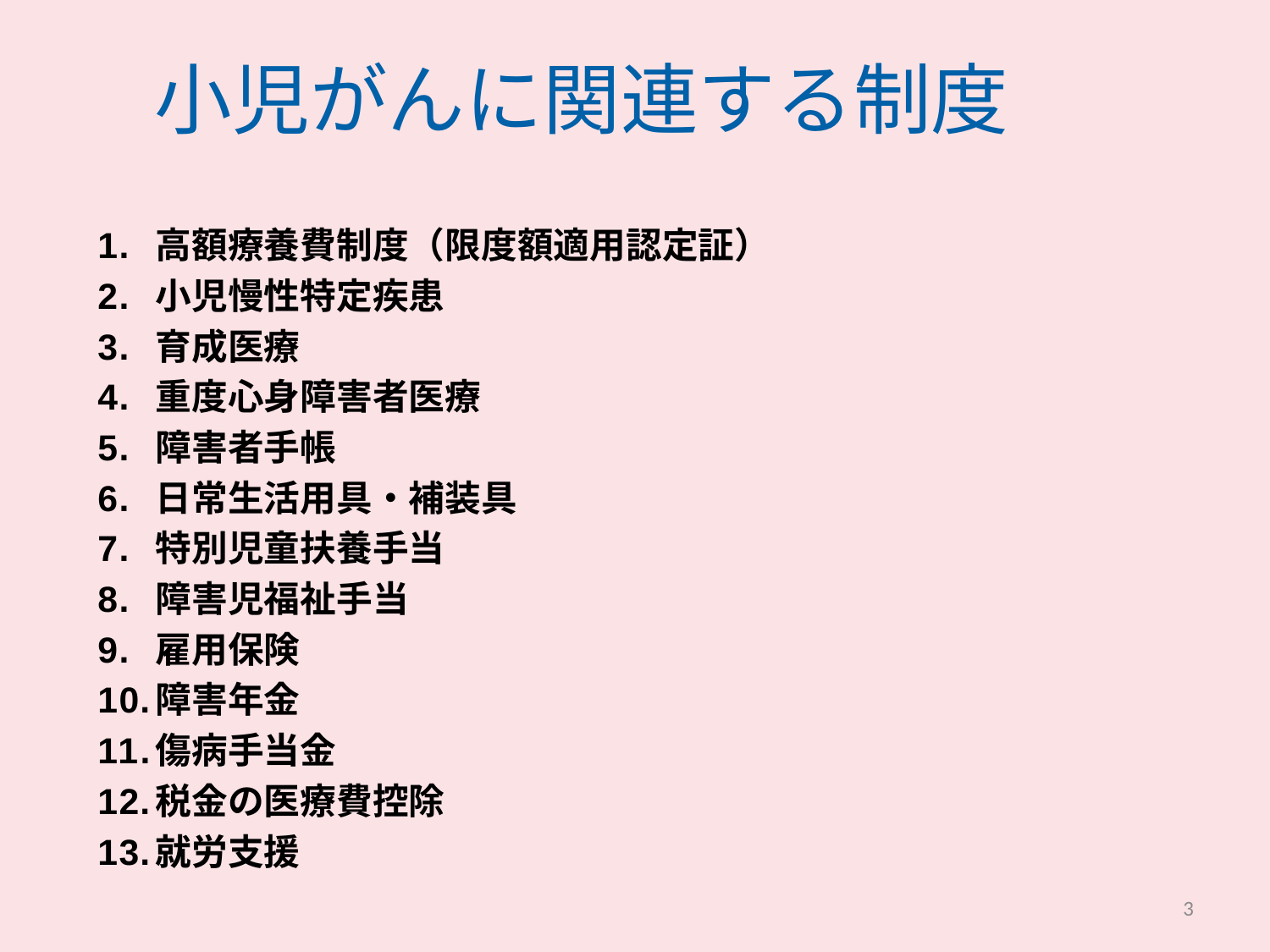

# 小児がんに関連する制度
高額療養費制度（限度額適用認定証）
小児慢性特定疾患
育成医療
重度心身障害者医療
障害者手帳
日常生活用具・補装具
特別児童扶養手当
障害児福祉手当
雇用保険
障害年金
傷病手当金
税金の医療費控除
就労支援

3